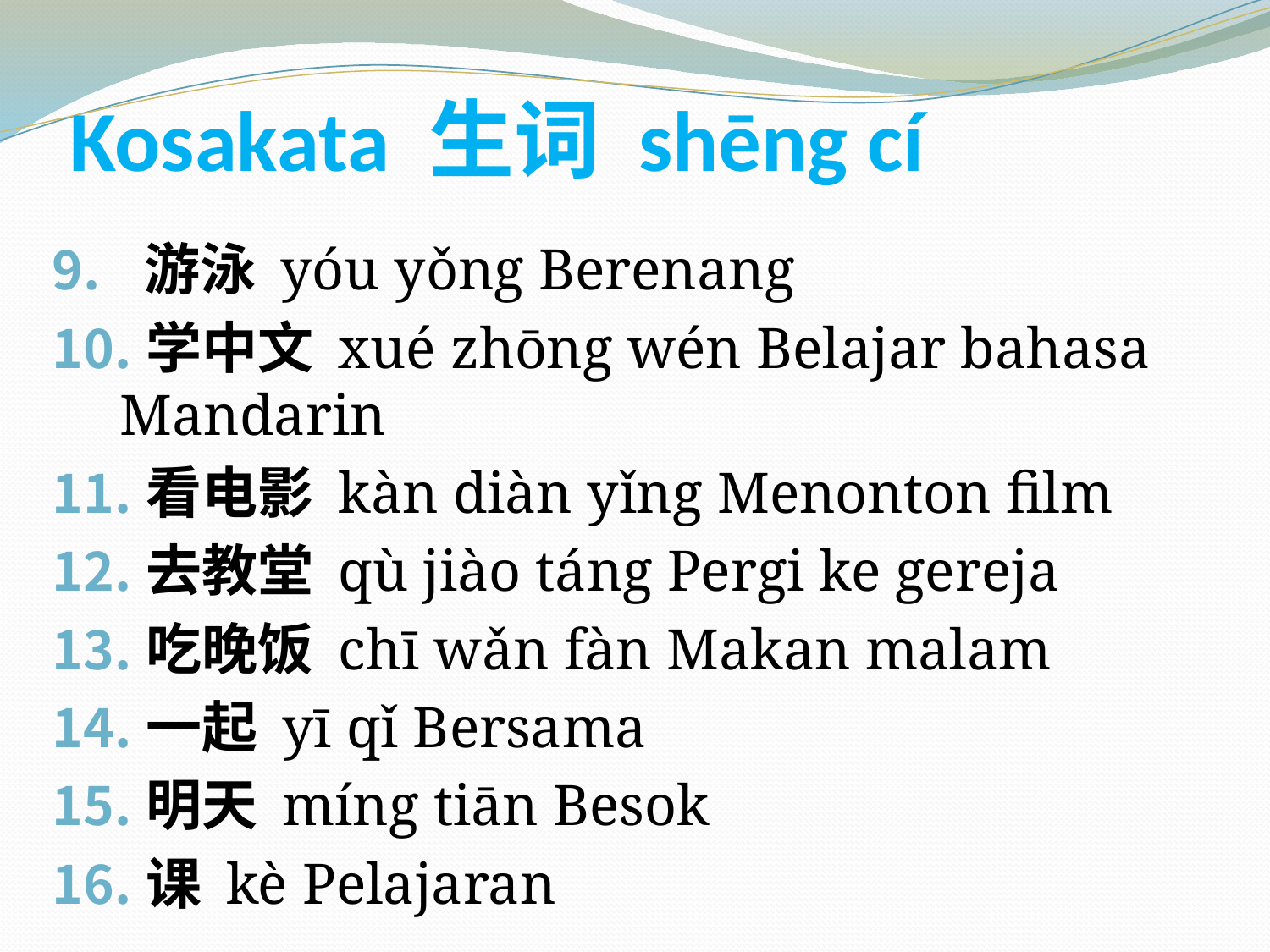

# Kosakata 生词 shēng cí
 游泳 yóu yǒng Berenang
 学中文 xué zhōng wén Belajar bahasa  Mandarin
 看电影 kàn diàn yǐng Menonton film
 去教堂 qù jiào táng Pergi ke gereja
 吃晚饭 chī wǎn fàn Makan malam
 一起 yī qǐ Bersama
 明天 míng tiān Besok
 课 kè Pelajaran